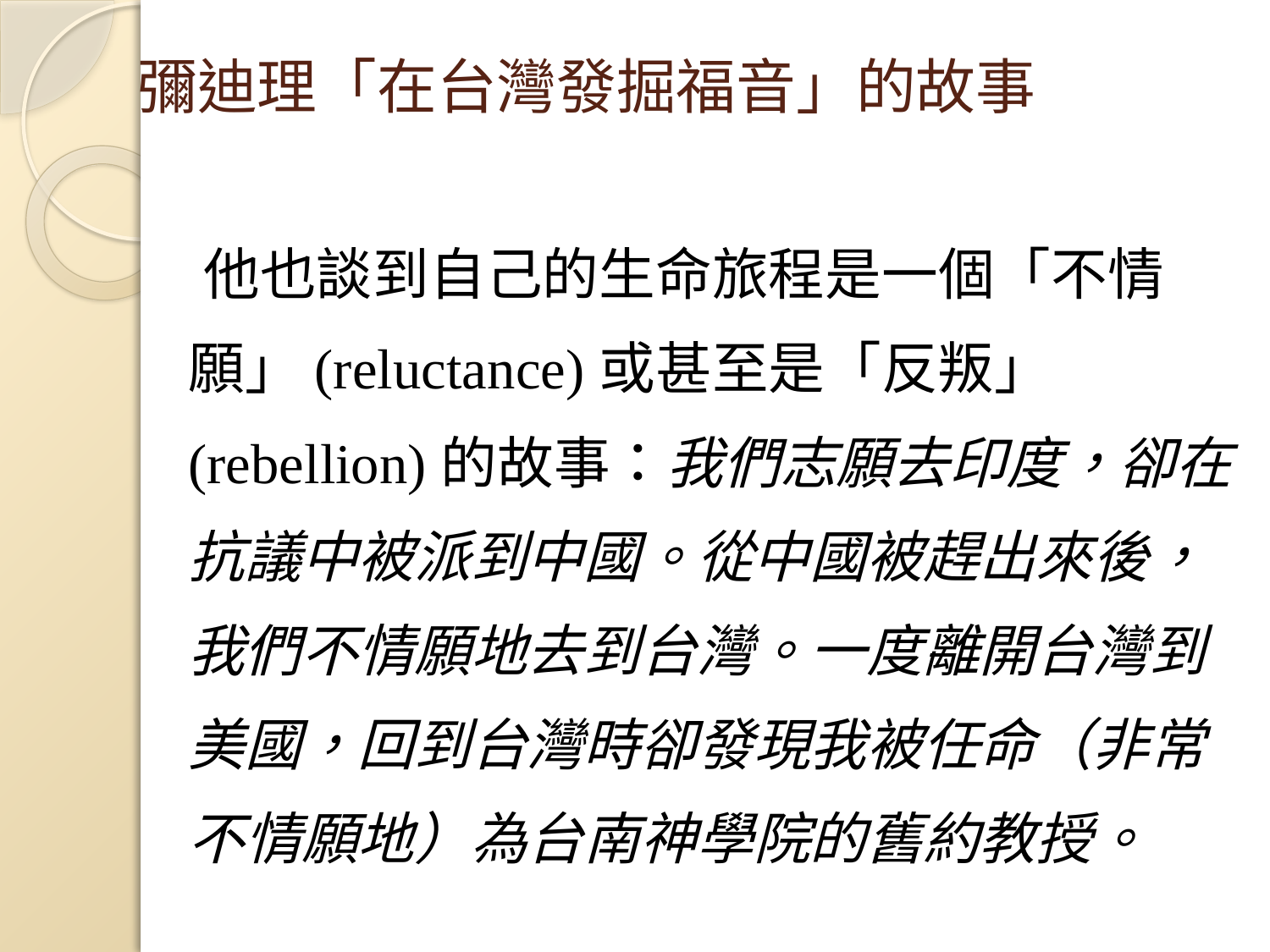

# 彌迪理「在台灣發掘福音」的故事
    他也談到自己的生命旅程是一個「不情願」(reluctance)或甚至是「反叛」(rebellion)的故事：我們志願去印度，卻在抗議中被派到中國。從中國被趕出來後，我們不情願地去到台灣。一度離開台灣到美國，回到台灣時卻發現我被任命（非常不情願地）為台南神學院的舊約教授。